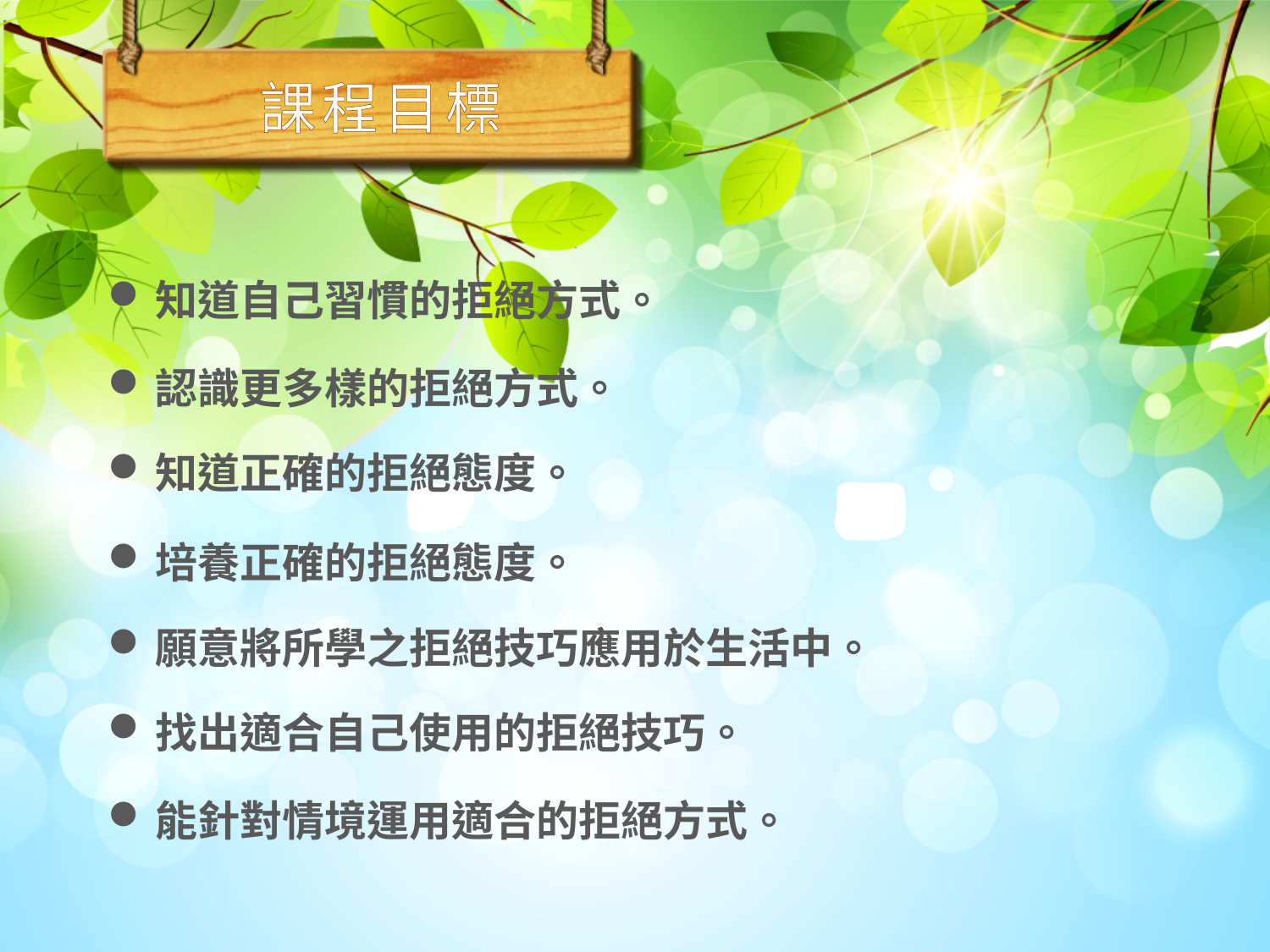

課程目標
知道自己習慣的拒絕方式。
認識更多樣的拒絕方式。
知道正確的拒絕態度。
培養正確的拒絕態度。
願意將所學之拒絕技巧應用於生活中。
找出適合自己使用的拒絕技巧。
能針對情境運用適合的拒絕方式。